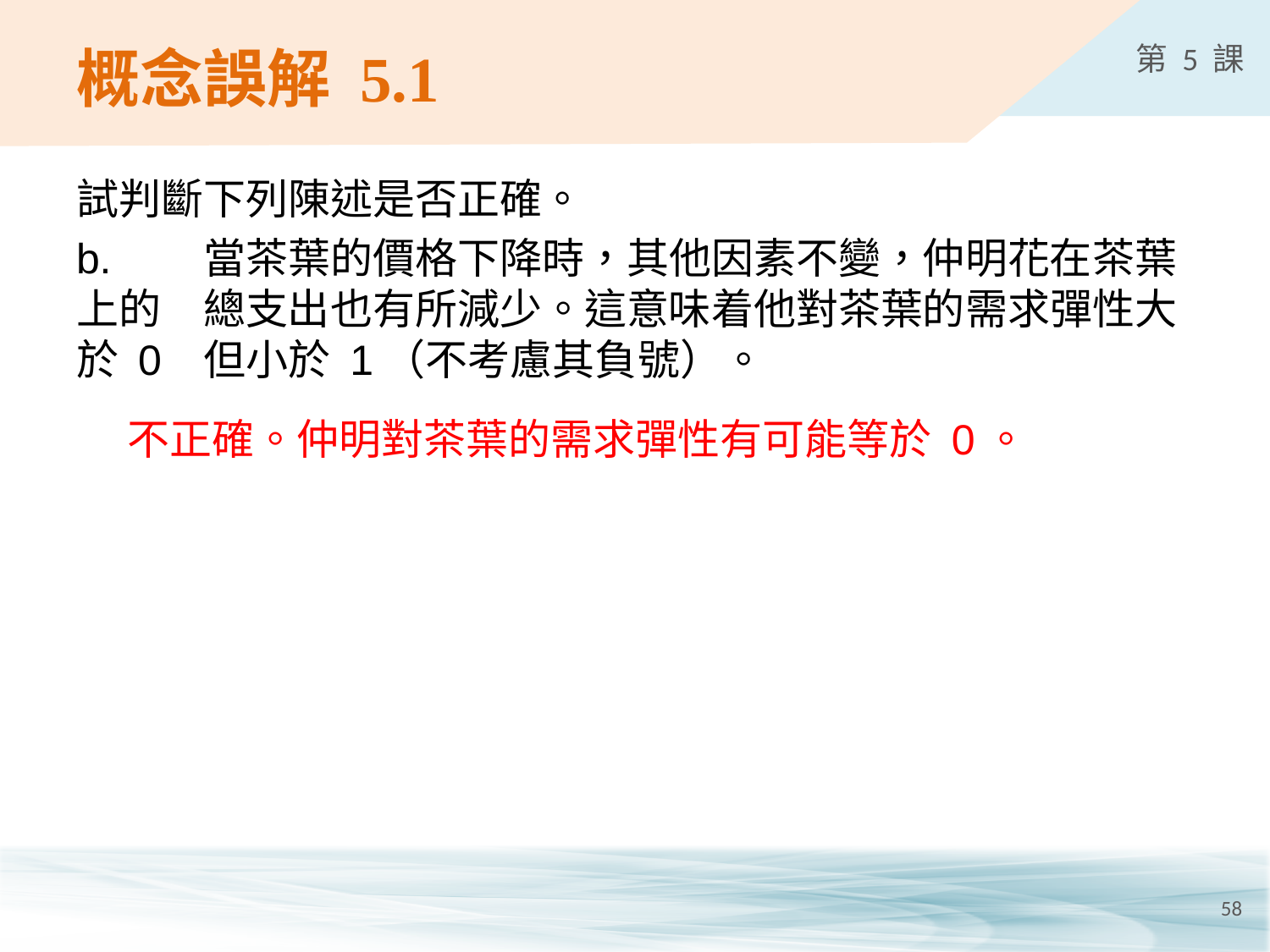

# 概念誤解 5.1
試判斷下列陳述是否正確。
b.	當茶葉的價格下降時，其他因素不變，仲明花在茶葉上的	總支出也有所減少。這意味着他對茶葉的需求彈性大於 0 	但小於 1（不考慮其負號）。
不正確。仲明對茶葉的需求彈性有可能等於 0。
58